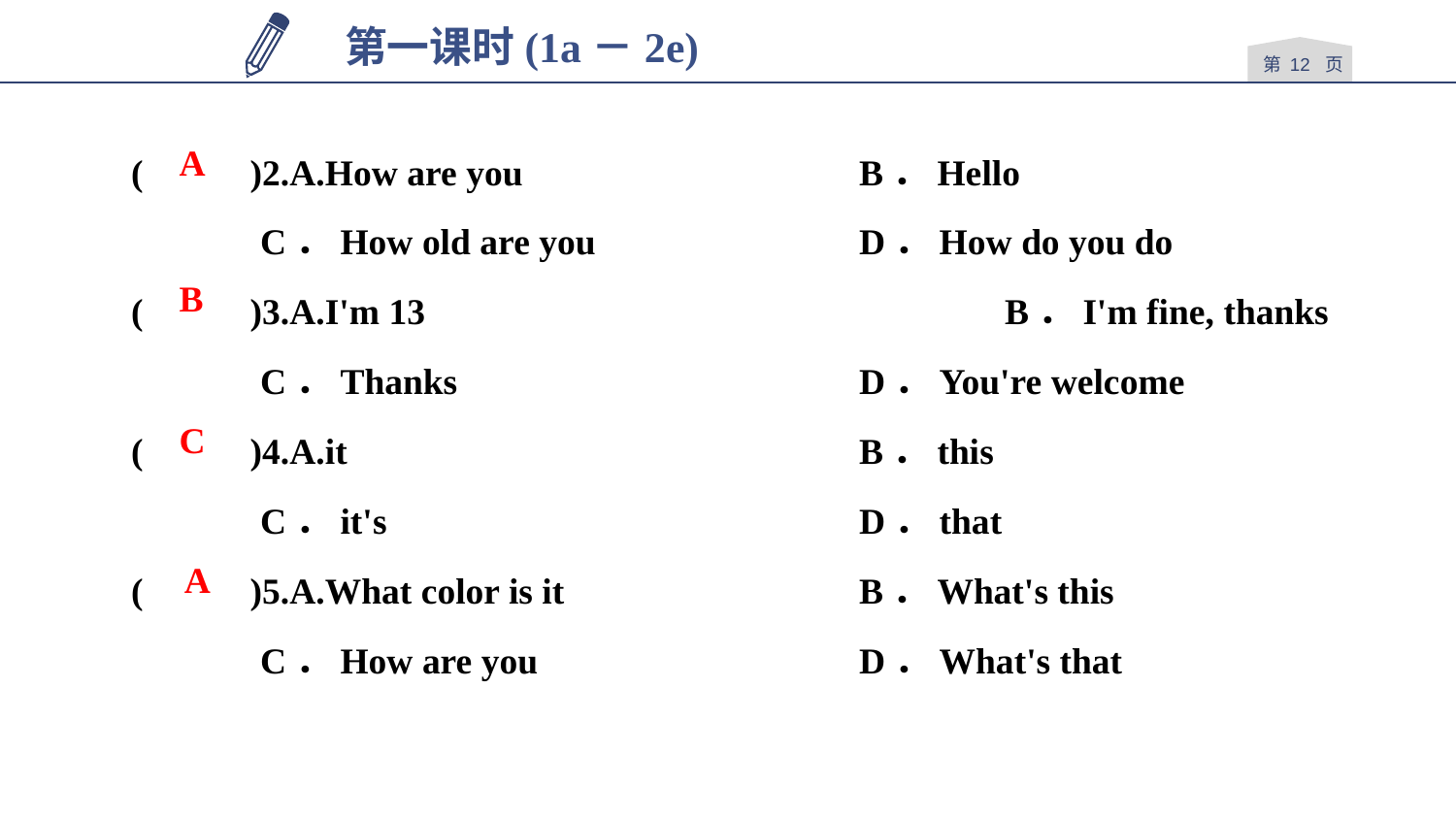

第一课时(1a－2e)

第 12  页
# (　  　)2.A.How are you			B．Hello
C．How old are you		D．How do you do
(　  　)3.A.I'm 13				B．I'm fine, thanks
C．Thanks			D．You're welcome
(　  　)4.A.it  　　　			B．this
C．it's  　　　			D．that
(　  　)5.A.What color is it			B．What's this
C．How are you			D．What's that

A
B
C
A